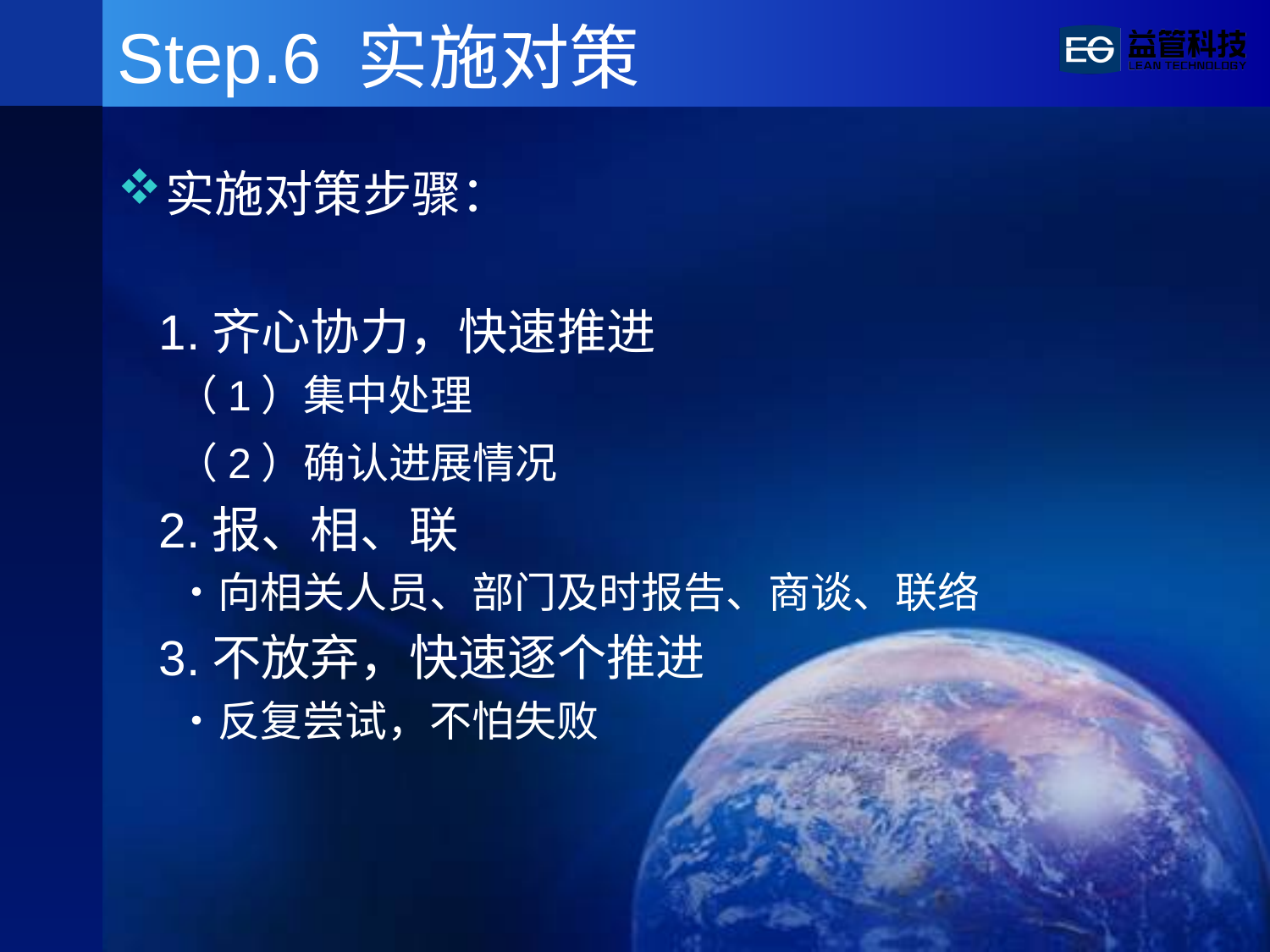

# Step.6 实施对策
实施对策步骤：

   1.齐心协力，快速推进
     （1）集中处理
     （2）确认进展情况
   2.报、相、联
     ・向相关人员、部门及时报告、商谈、联络
   3.不放弃，快速逐个推进
     ・反复尝试，不怕失败